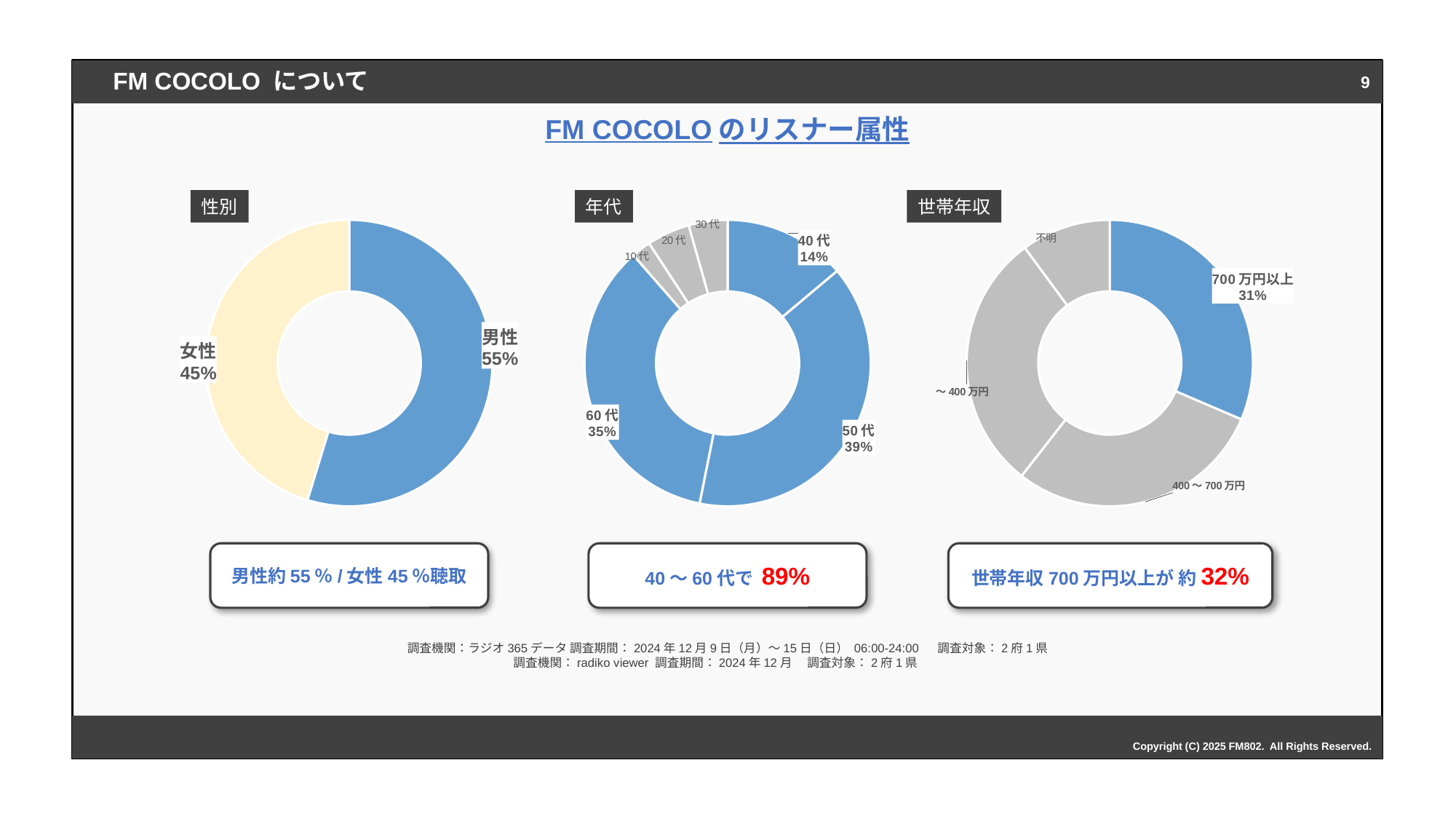

9
# FM COCOLO について
FM COCOLOのリスナー属性
性別
年代
世帯年収

### Chart

| Category | 売上高 |
|---|---|
| 男性 | 54.718989318823056 |
| 女性 | 45.281010681176944 |

### Chart

| Category | 売上高 |
|---|---|
| 40代 | 14.513976860062494 |
| 50代 | 41.05903217633646 |
| 60代 | 37.05768093910987 |
| 10代 | 2.293725192129043 |
| 20代 | 5.075584832362131 |
| 30代 | 4.580694198125158 |

### Chart

| Category | 売上高 |
|---|---|
| 700万円以上 | 31.4 |
| 400～700万円 | 29.1 |
| ～400万円 | 29.3 |
| 不明 | 10.1 |
男性約55％/女性45％聴取
40～60代で 89%
世帯年収700万円以上が 約32%
調査機関：ラジオ365データ 調査期間：2024年12月9日（月）～15日（日） 06:00-24:00 　調査対象：2府1県
調査機関：radiko viewer 調査期間：2024年12月 　調査対象：2府1県